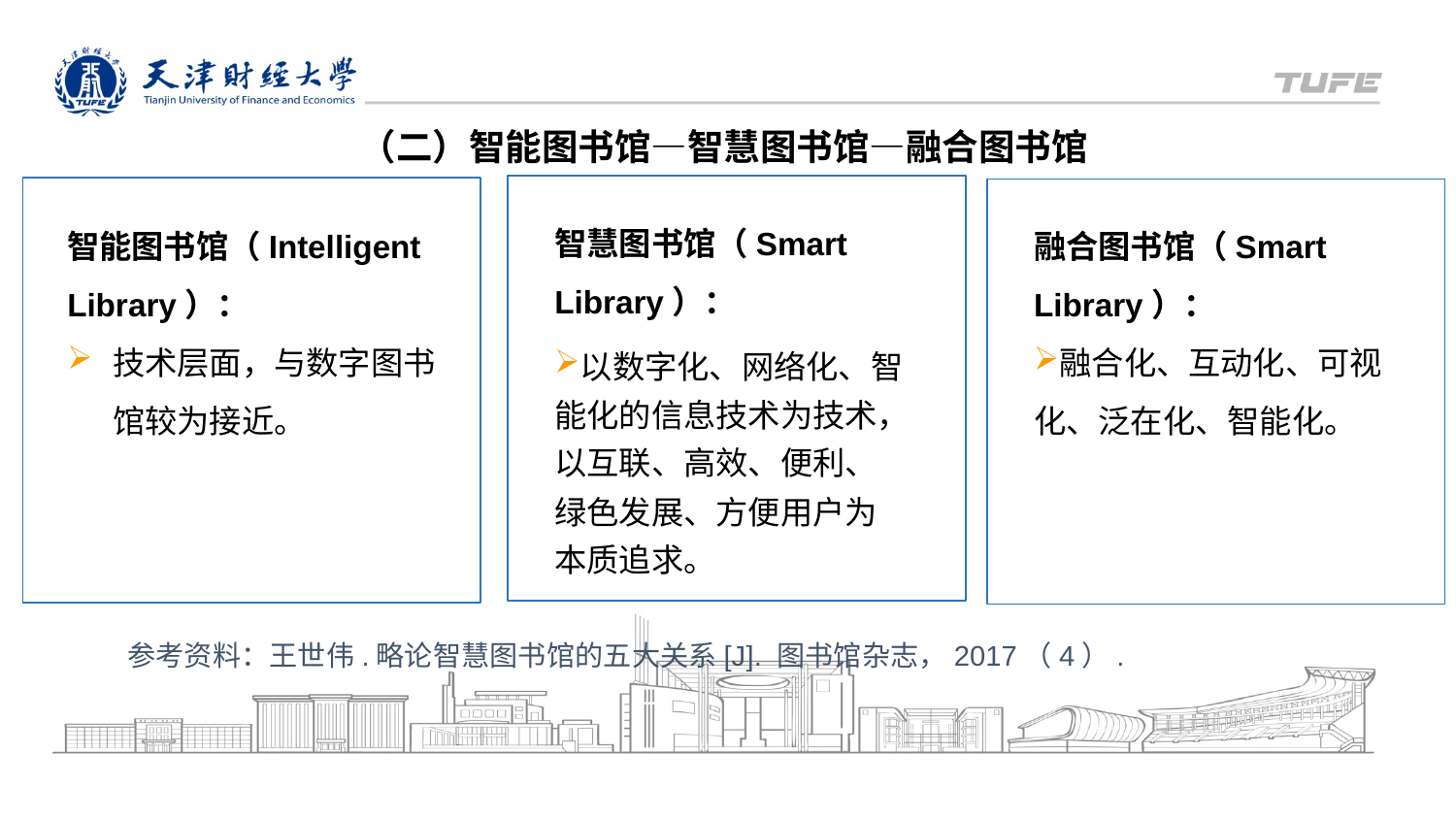

（二）智能图书馆—智慧图书馆—融合图书馆

智慧图书馆（Smart Library）：
以数字化、网络化、智能化的信息技术为技术，以互联、高效、便利、绿色发展、方便用户为本质追求。
智能图书馆（Intelligent Library）：
技术层面，与数字图书馆较为接近。
融合图书馆（Smart Library）：
融合化、互动化、可视化、泛在化、智能化。
XXXX年X月X日
参考资料：王世伟.略论智慧图书馆的五大关系[J]. 图书馆杂志，2017（4）.